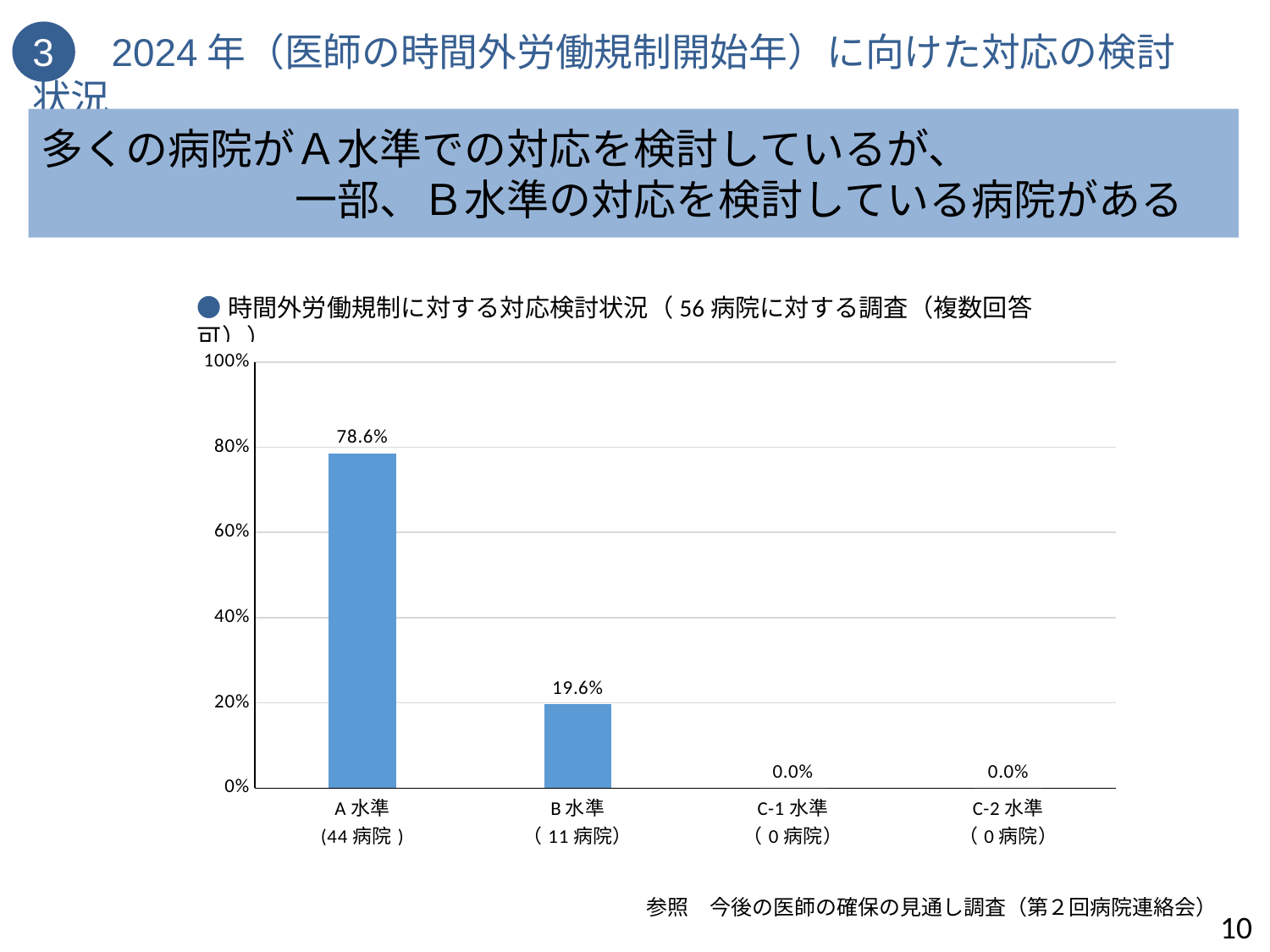

3　2024年（医師の時間外労働規制開始年）に向けた対応の検討状況

多くの病院がＡ水準での対応を検討しているが、
　　　　　　一部、Ｂ水準の対応を検討している病院がある
●時間外労働規制に対する対応検討状況（56病院に対する調査（複数回答可））

### Chart

| Category |  |
|---|---|
| A水準
(44病院) | 0.7857142857142857 |
| B水準
（11病院） | 0.19642857142857142 |
| C-1水準
（0病院） | 0.0 |
| C-2水準
（0病院） | 0.0 |
参照　今後の医師の確保の見通し調査（第２回病院連絡会）
10